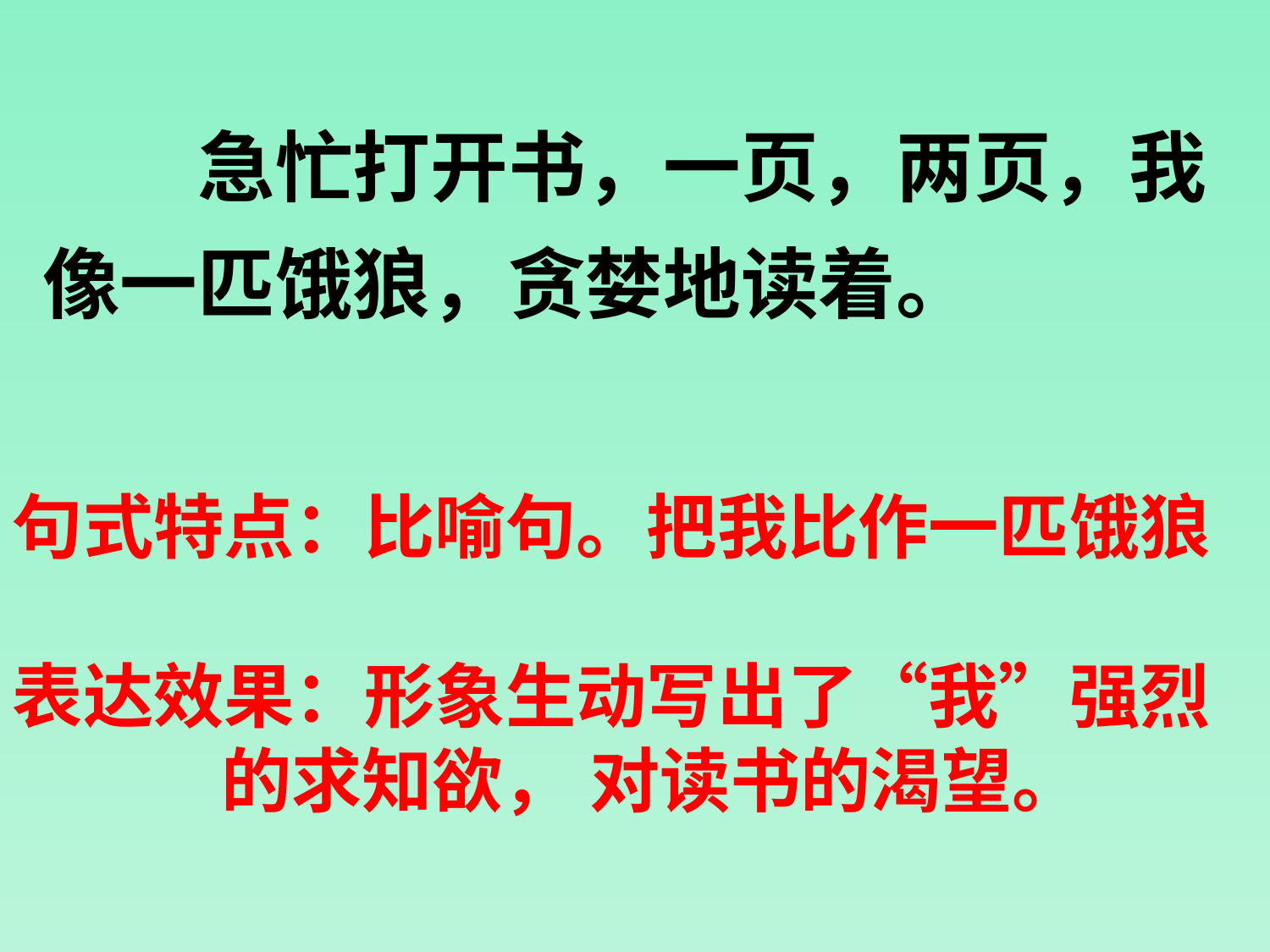

急忙打开书，一页，两页，我像一匹饿狼，贪婪地读着。

句式特点：比喻句。把我比作一匹饿狼

表达效果：形象生动写出了“我”强烈                的求知欲， 对读书的渴望。